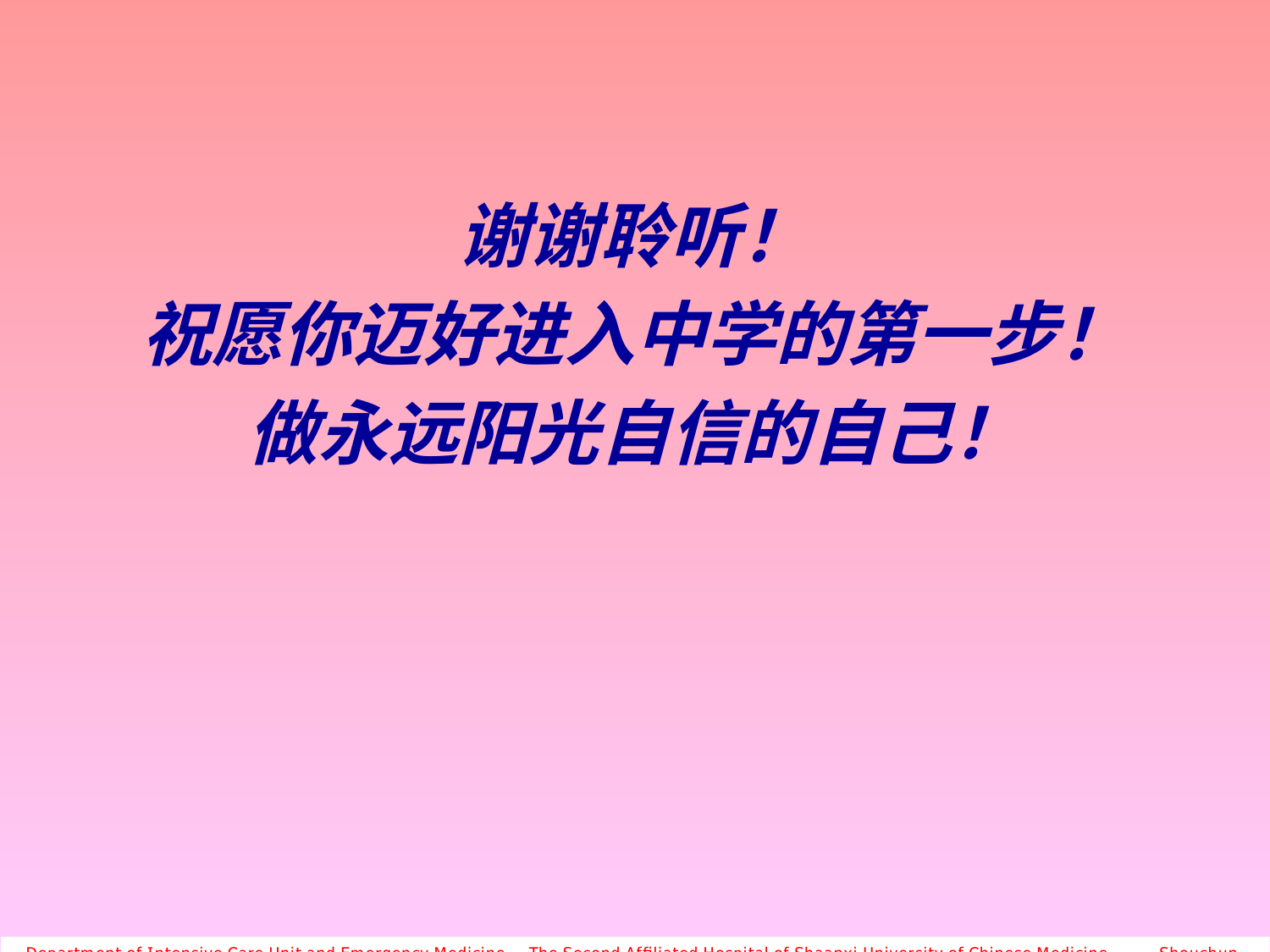

谢谢聆听！
祝愿你迈好进入中学的第一步！
做永远阳光自信的自己！
Department of Intensive Care Unit and Emergency Medicine，The Second Affiliated Hospital of Shaanxi University of Chinese Medicine           Shouchun-Yan